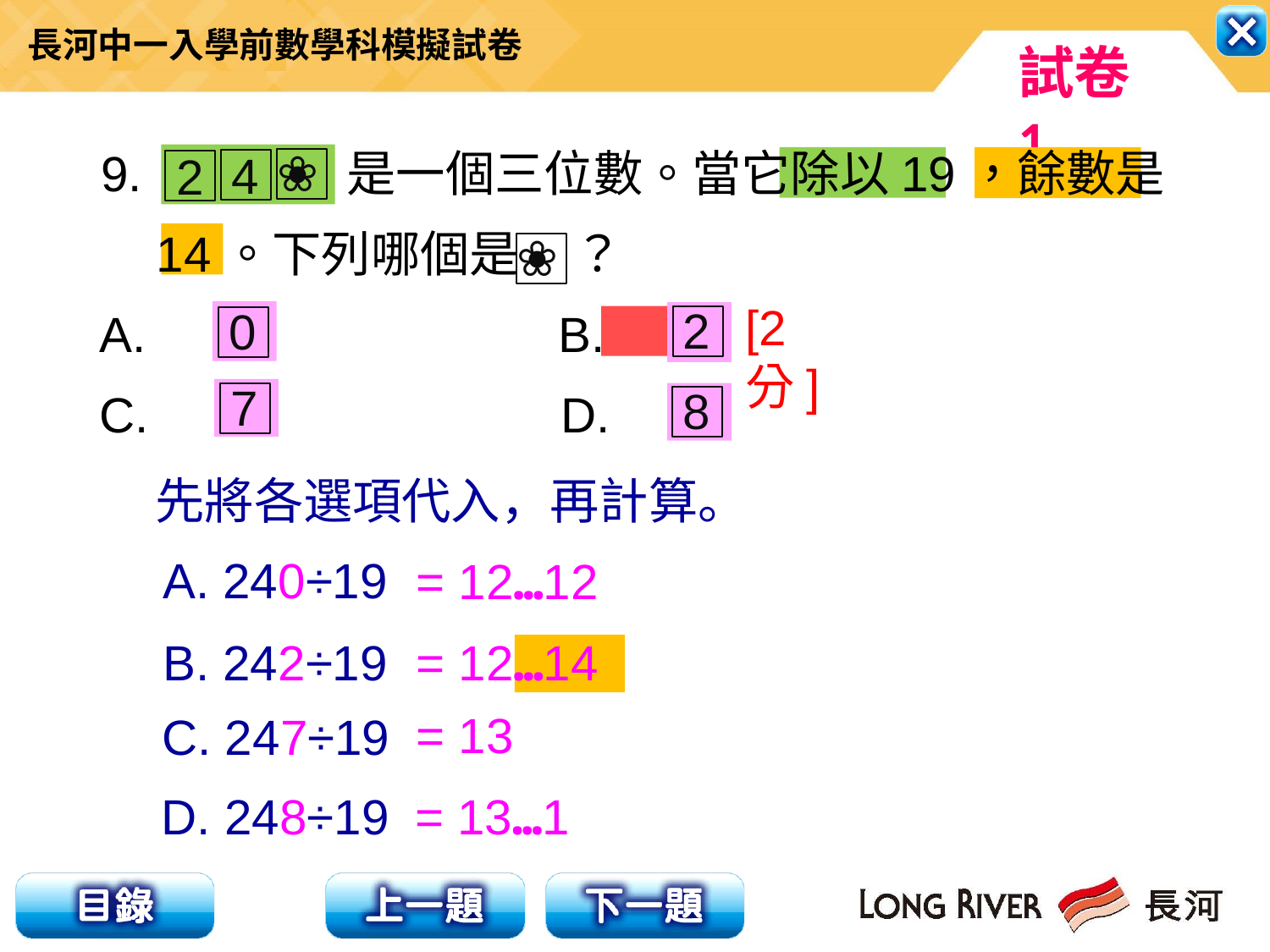

9.              是一個三位數。當它除以19，餘數是
     14。下列哪個是     ？
A.                              B.
C.                              D.
❀

4

2

❀

[2分]
2

0

7

8

先將各選項代入，再計算。
A. 240÷19
= 12…12
B. 242÷19
= 12…14

= 13
C. 247÷19
D. 248÷19
= 13…1